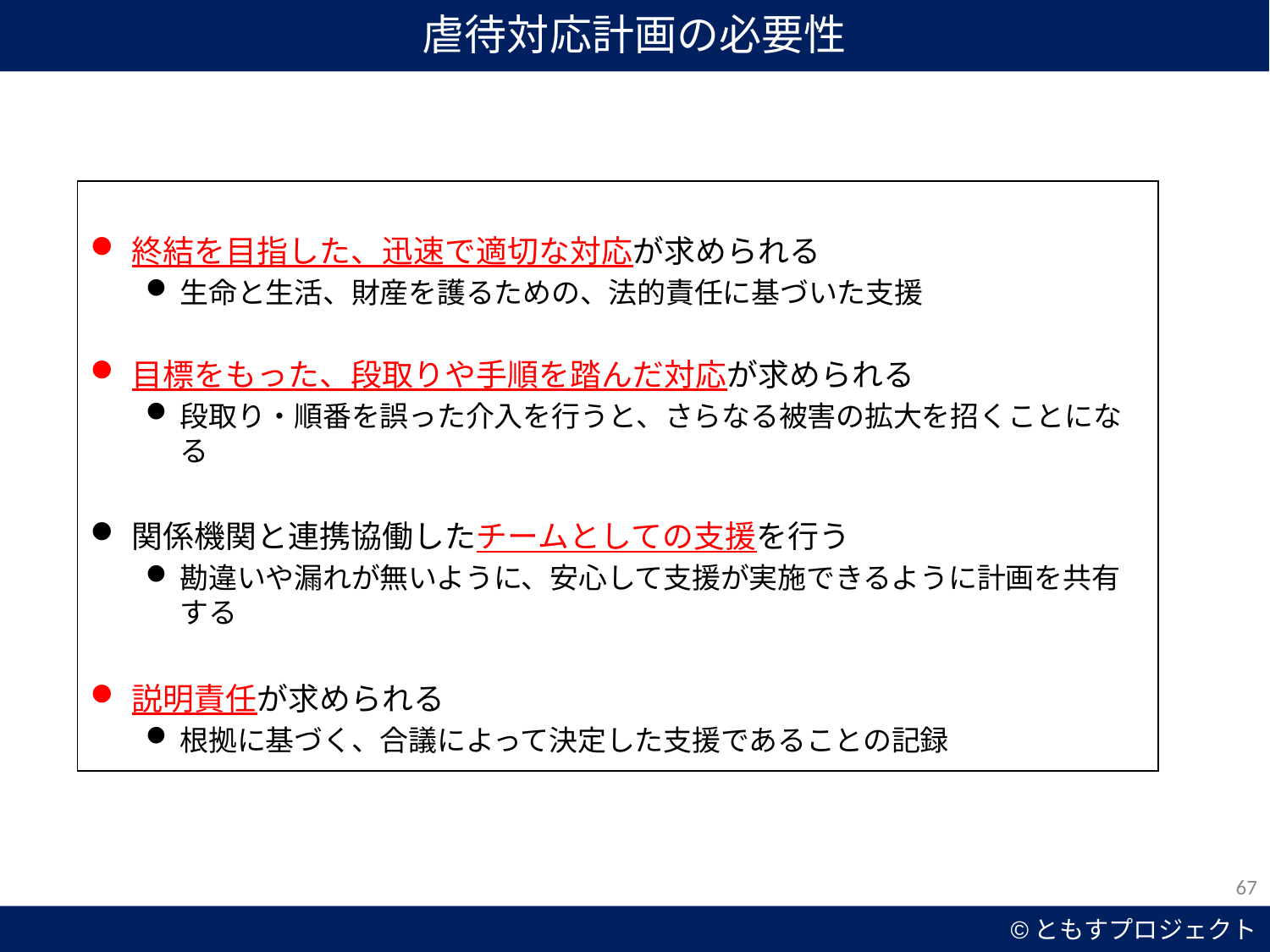

虐待対応計画の必要性

終結を目指した、迅速で適切な対応が求められる
生命と生活、財産を護るための、法的責任に基づいた支援

目標をもった、段取りや手順を踏んだ対応が求められる
段取り・順番を誤った介入を行うと、さらなる被害の拡大を招くことになる

関係機関と連携協働したチームとしての支援を行う
勘違いや漏れが無いように、安心して支援が実施できるように計画を共有する

説明責任が求められる
根拠に基づく、合議によって決定した支援であることの記録
67
©ともすプロジェクト
67